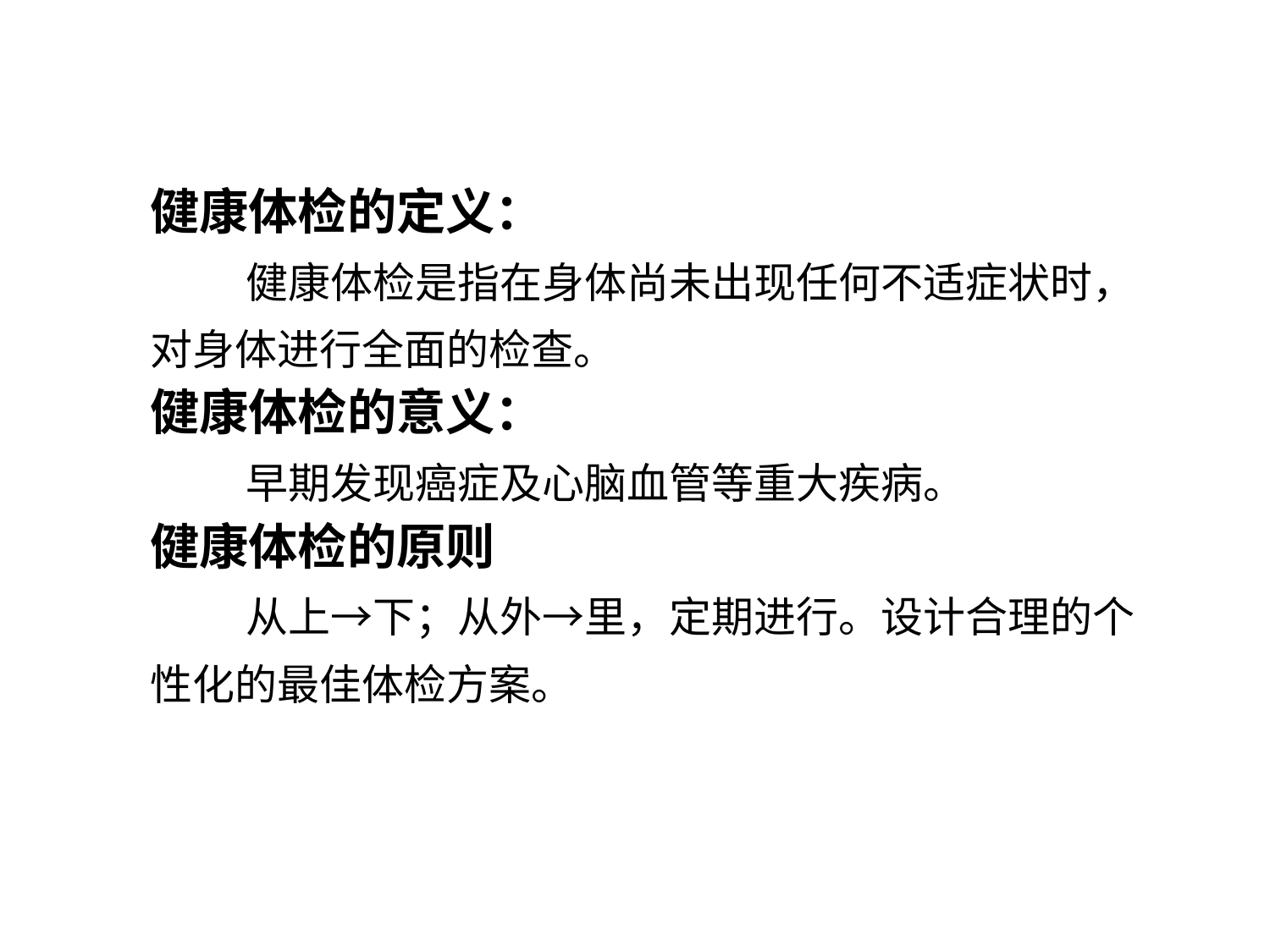

健康体检的定义：
         健康体检是指在身体尚未出现任何不适症状时，对身体进行全面的检查。
健康体检的意义：
         早期发现癌症及心脑血管等重大疾病。
健康体检的原则
         从上→下；从外→里，定期进行。设计合理的个性化的最佳体检方案。